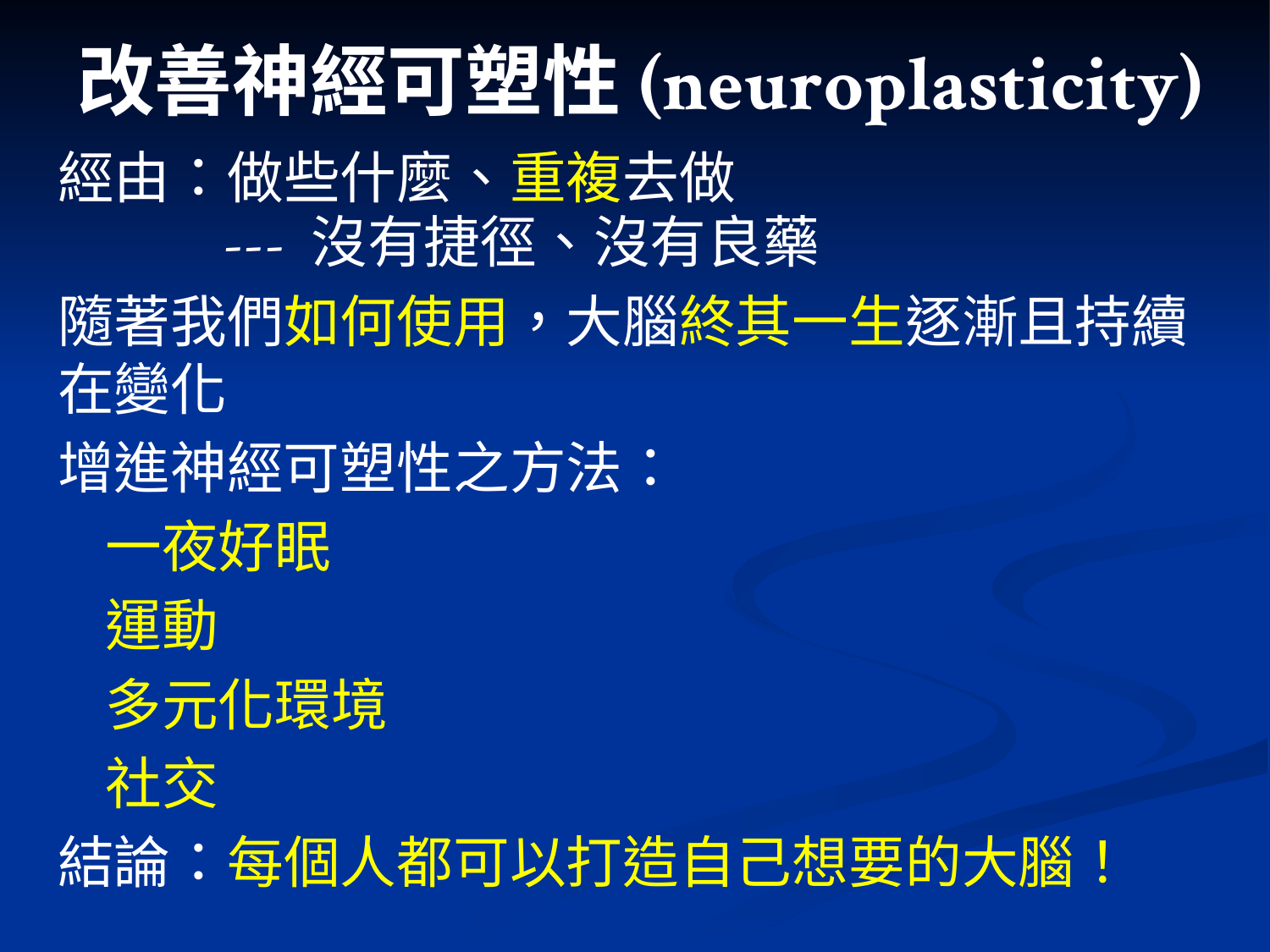

改善神經可塑性(neuroplasticity)
經由：做些什麼、重複去做
             --- 沒有捷徑、沒有良藥
隨著我們如何使用，大腦終其一生逐漸且持續在變化
增進神經可塑性之方法：
	一夜好眠
	運動
	多元化環境
	社交
結論：每個人都可以打造自己想要的大腦！